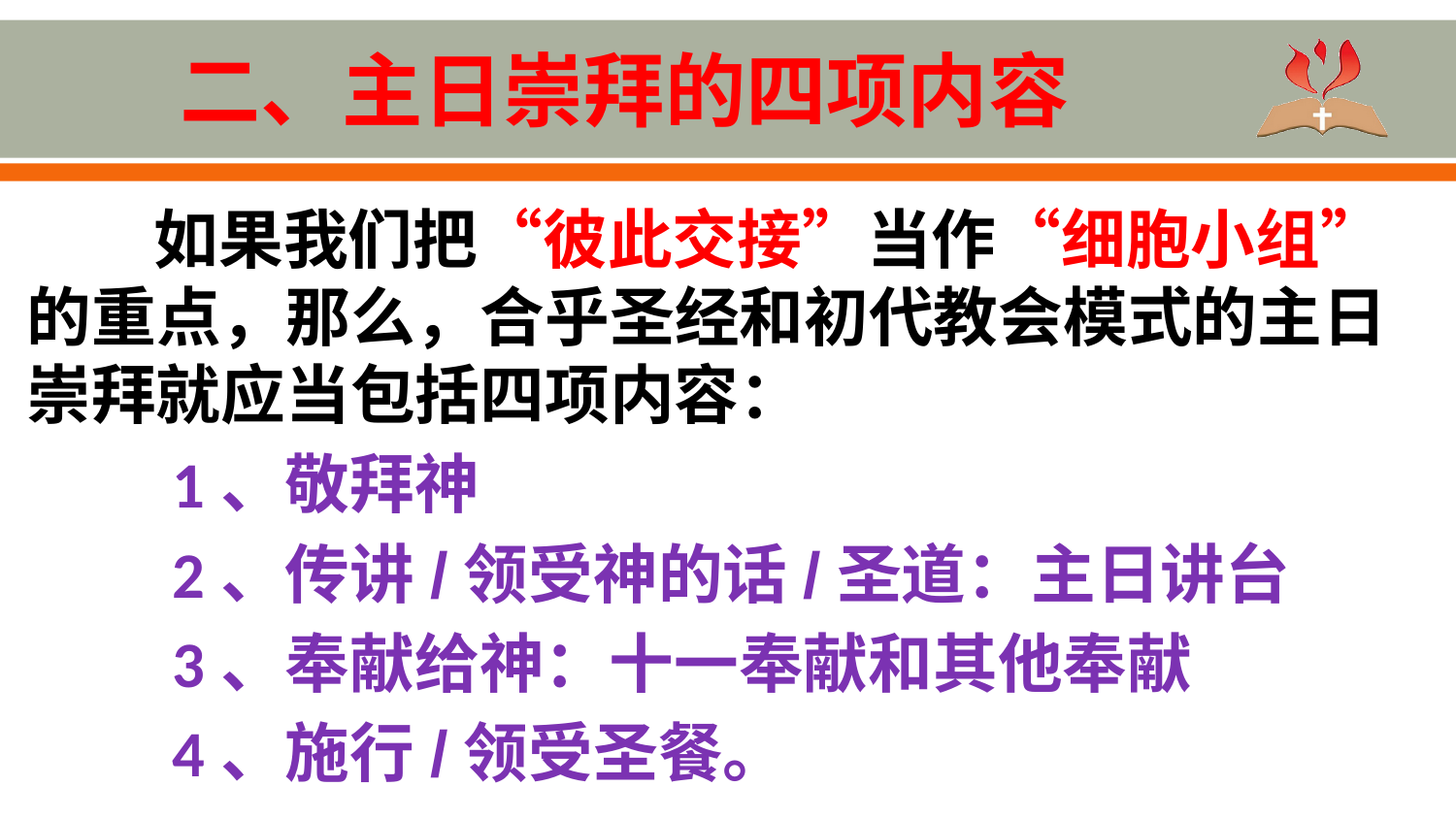

# 二、主日崇拜的四项内容
如果我们把“彼此交接”当作“细胞小组”的重点，那么，合乎圣经和初代教会模式的主日崇拜就应当包括四项内容：
1、敬拜神
2、传讲/领受神的话/圣道：主日讲台
3、奉献给神：十一奉献和其他奉献
4、施行/领受圣餐。

20